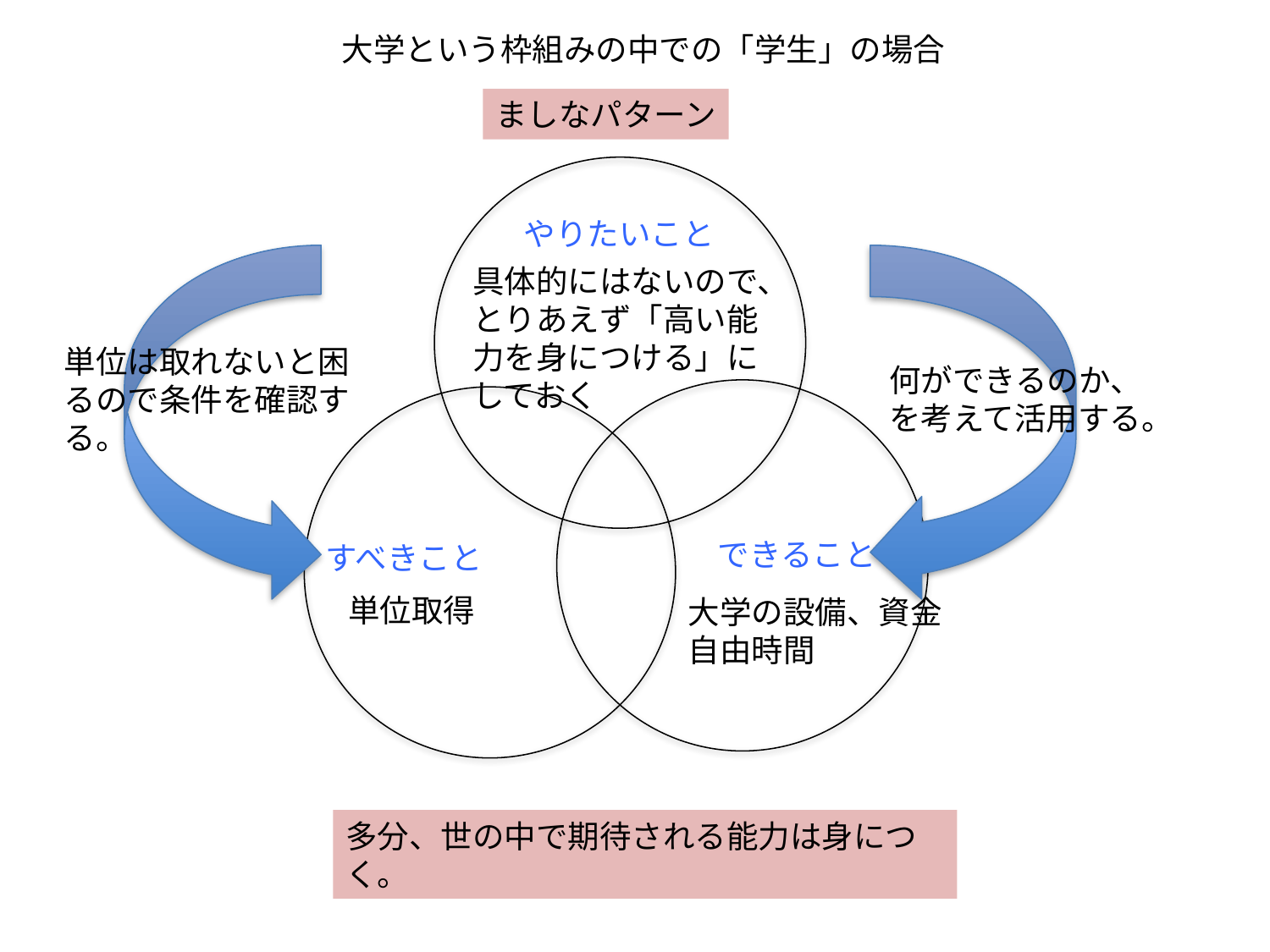

大学という枠組みの中での「学生」の場合
ましなパターン

やりたいこと

具体的にはないので、とりあえず「高い能力を身につける」にしておく

単位は取れないと困るので条件を確認する。
何ができるのか、を考えて活用する。

できること
すべきこと
単位取得
大学の設備、資金
自由時間
多分、世の中で期待される能力は身につく。